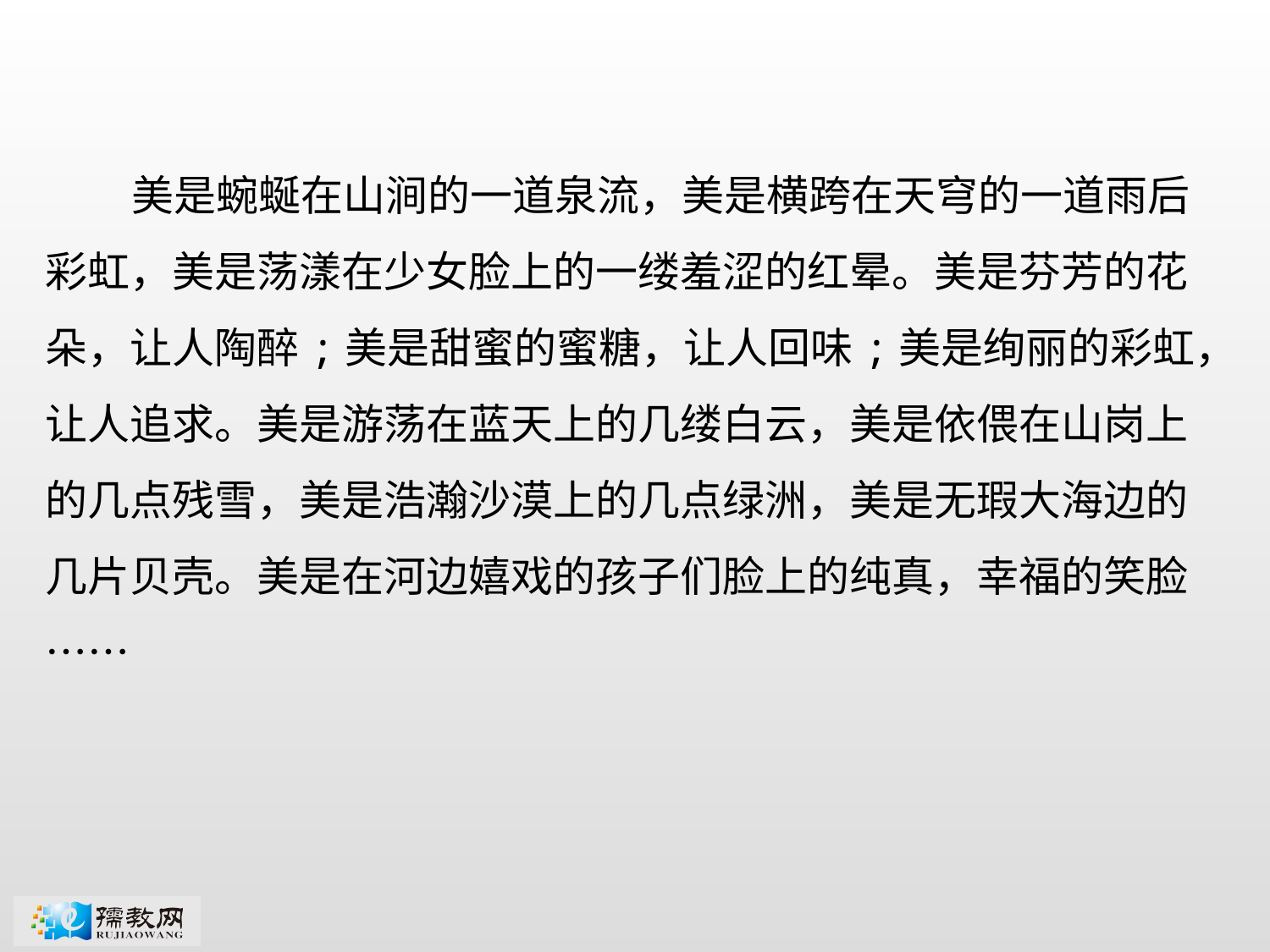

美是蜿蜒在山涧的一道泉流，美是横跨在天穹的一道雨后彩虹，美是荡漾在少女脸上的一缕羞涩的红晕。美是芬芳的花朵，让人陶醉;美是甜蜜的蜜糖，让人回味;美是绚丽的彩虹，让人追求。美是游荡在蓝天上的几缕白云，美是依偎在山岗上的几点残雪，美是浩瀚沙漠上的几点绿洲，美是无瑕大海边的几片贝壳。美是在河边嬉戏的孩子们脸上的纯真，幸福的笑脸……